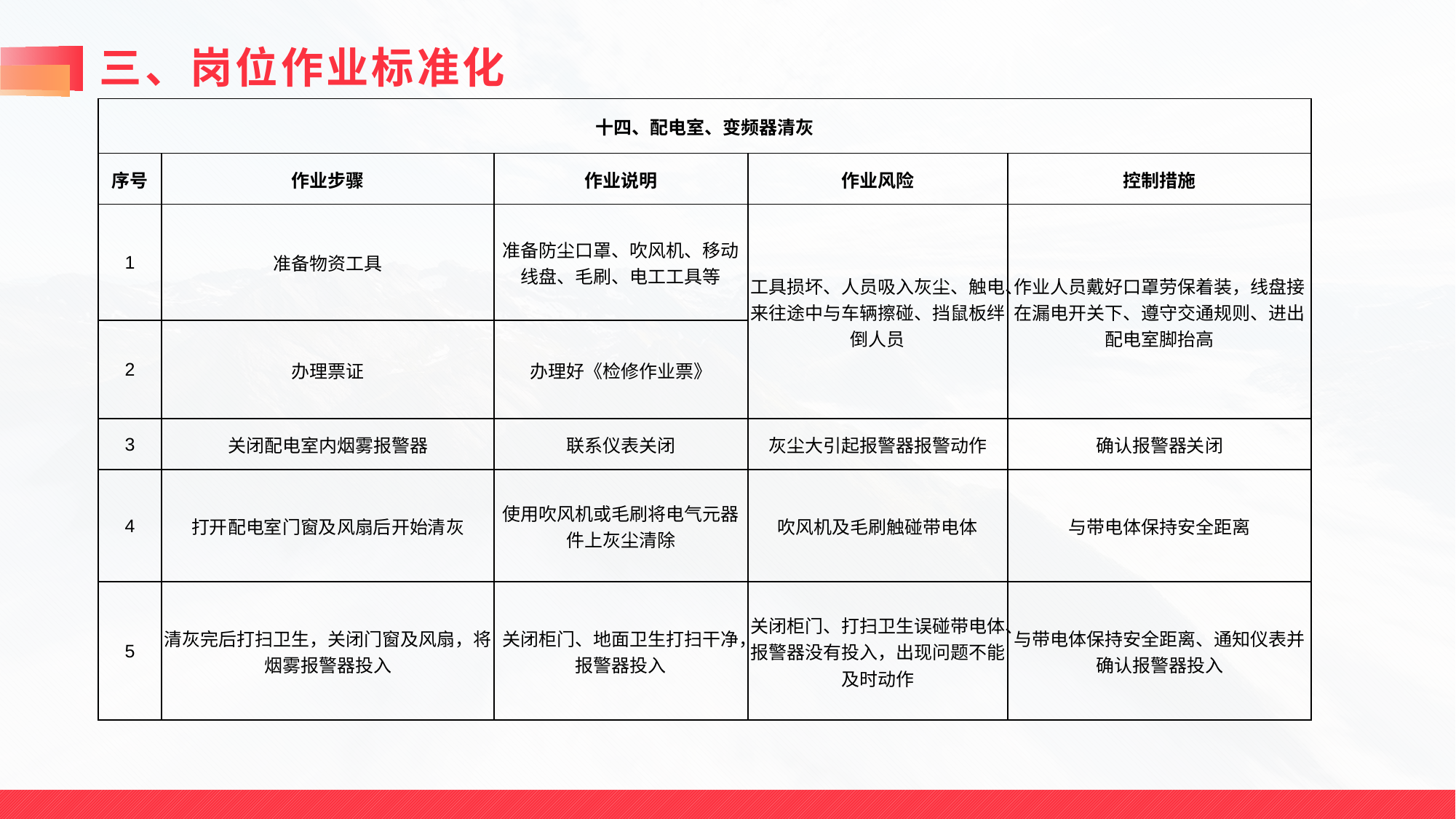

# 三、岗位作业标准化
| 十四、配电室、变频器清灰 |  |  |  |  |
| --- | --- | --- | --- | --- |
| 序号 | 作业步骤 | 作业说明 | 作业风险 | 控制措施 |
| 1 | 准备物资工具 | 准备防尘口罩、吹风机、移动线盘、毛刷、电工工具等 | 工具损坏、人员吸入灰尘、触电、来往途中与车辆擦碰、挡鼠板绊倒人员 | 作业人员戴好口罩劳保着装，线盘接在漏电开关下、遵守交通规则、进出配电室脚抬高 |
| 2 | 办理票证 | 办理好《检修作业票》 |  |  |
| 3 | 关闭配电室内烟雾报警器 | 联系仪表关闭 | 灰尘大引起报警器报警动作 | 确认报警器关闭 |
| 4 | 打开配电室门窗及风扇后开始清灰 | 使用吹风机或毛刷将电气元器件上灰尘清除 | 吹风机及毛刷触碰带电体 | 与带电体保持安全距离 |
| 5 | 清灰完后打扫卫生，关闭门窗及风扇，将烟雾报警器投入 | 关闭柜门、地面卫生打扫干净，报警器投入 | 关闭柜门、打扫卫生误碰带电体、报警器没有投入，出现问题不能及时动作 | 与带电体保持安全距离、通知仪表并确认报警器投入 |
42